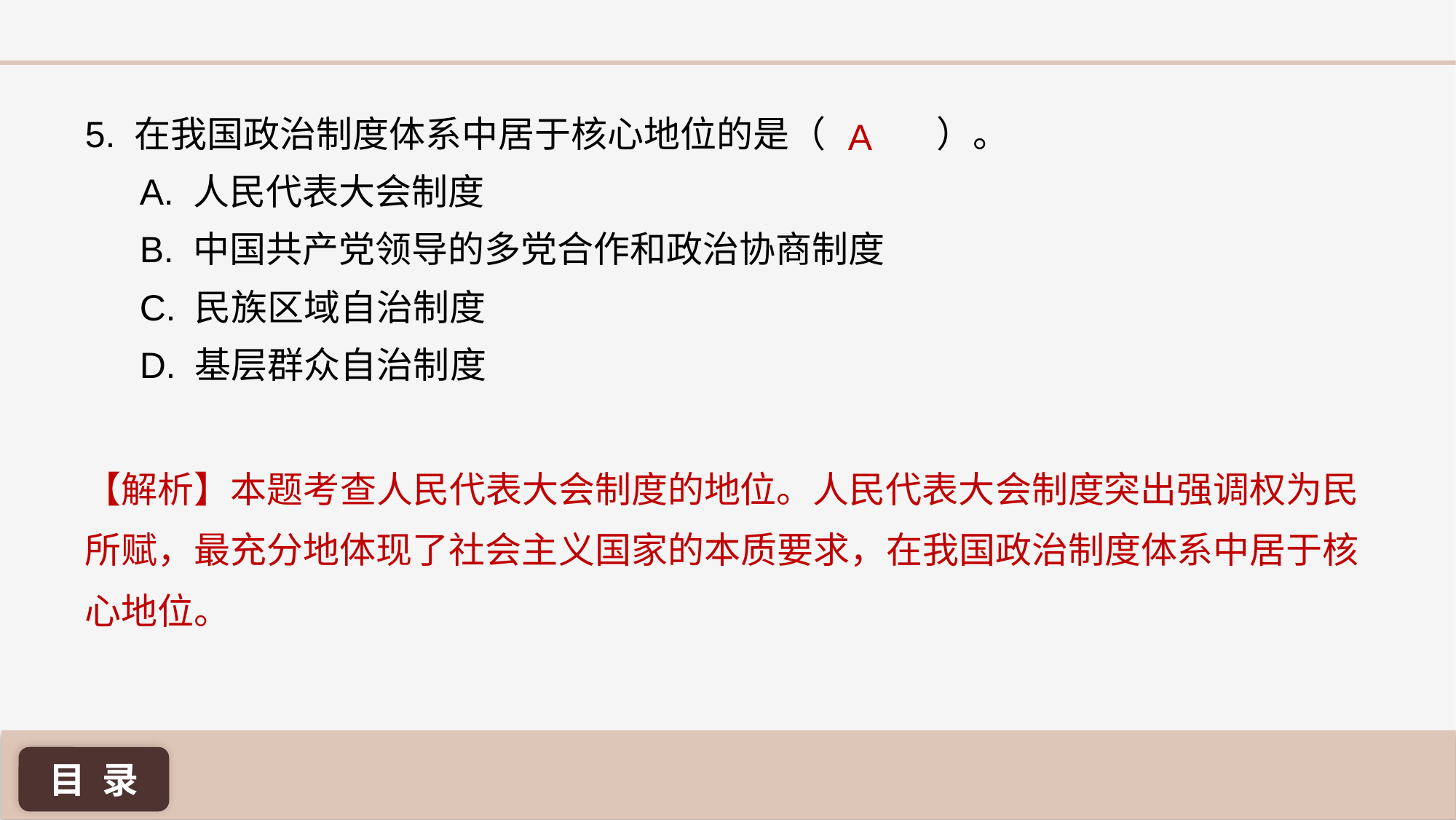

5. 在我国政治制度体系中居于核心地位的是（ 	    ）。
A. 人民代表大会制度
B. 中国共产党领导的多党合作和政治协商制度
C. 民族区域自治制度
D. 基层群众自治制度
A
【解析】本题考查人民代表大会制度的地位。人民代表大会制度突出强调权为民所赋，最充分地体现了社会主义国家的本质要求，在我国政治制度体系中居于核心地位。